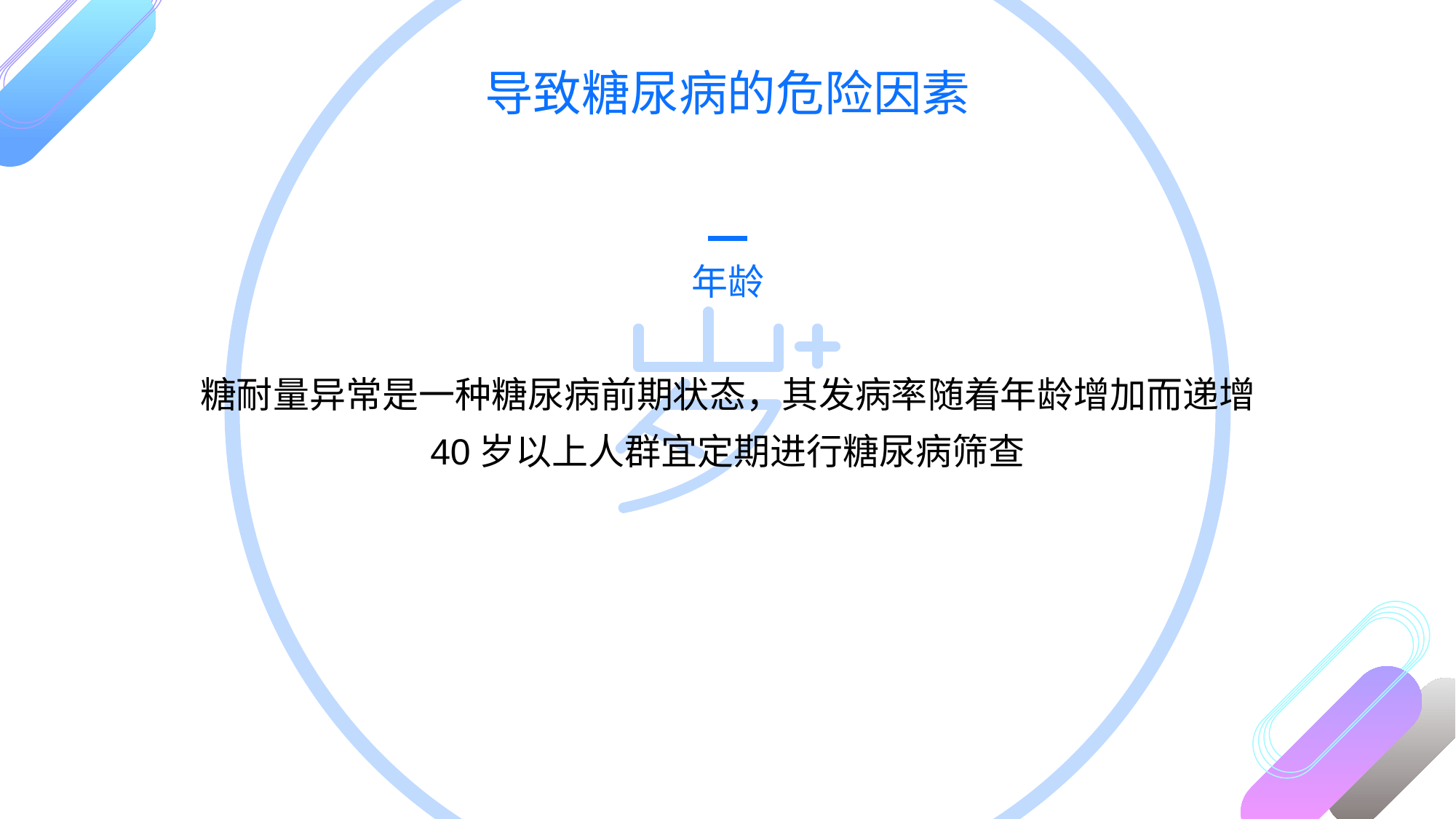

1
导致糖尿病的危险因素
年龄

糖耐量异常是一种糖尿病前期状态，其发病率随着年龄增加而递增
40岁以上人群宜定期进行糖尿病筛查